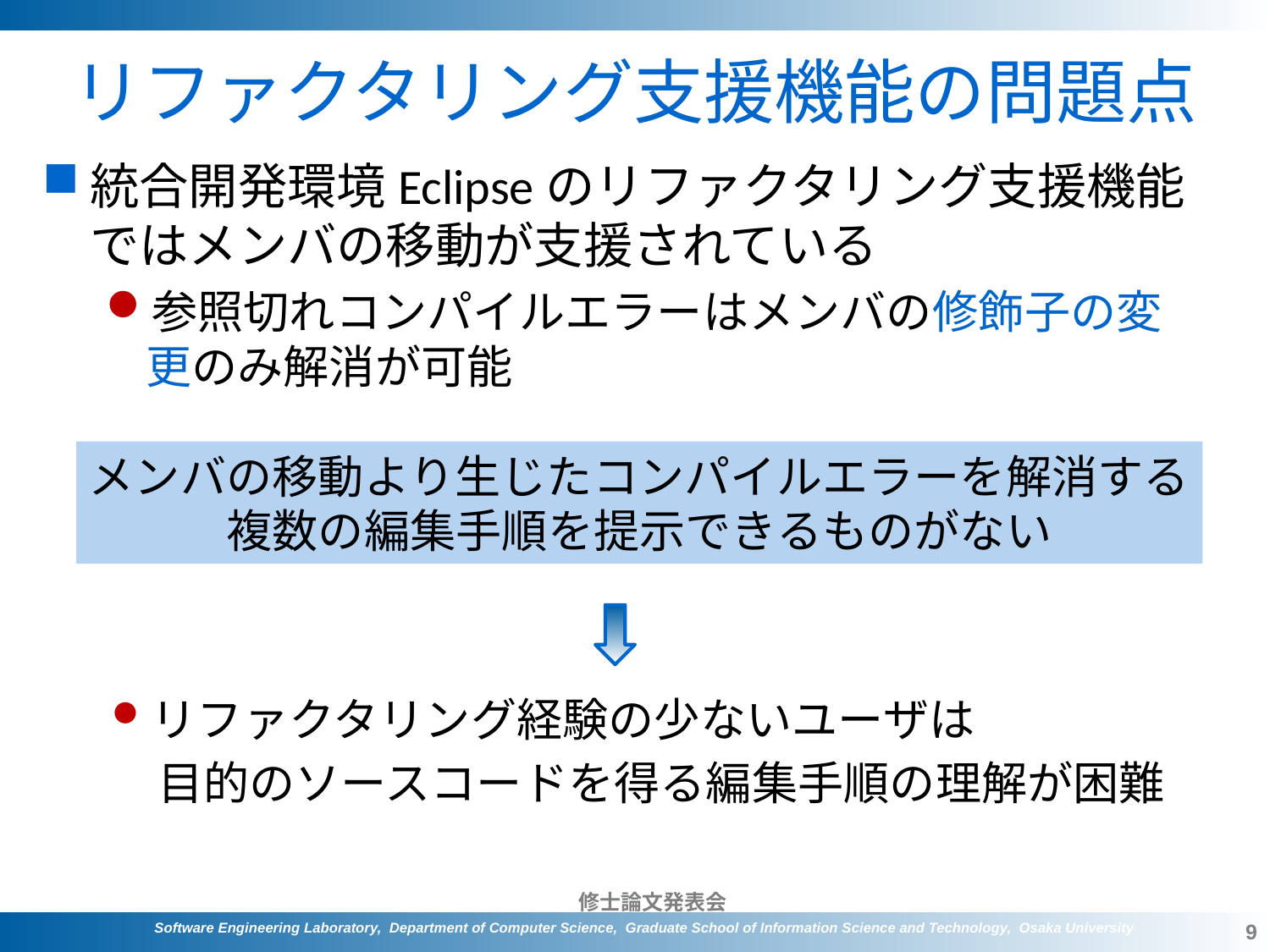

# リファクタリング支援機能の問題点
統合開発環境Eclipseのリファクタリング支援機能ではメンバの移動が支援されている
参照切れコンパイルエラーはメンバの修飾子の変更のみ解消が可能
メンバの移動より生じたコンパイルエラーを解消する
複数の編集手順を提示できるものがない

リファクタリング経験の少ないユーザは
　目的のソースコードを得る編集手順の理解が困難

9
Software Engineering Laboratory,  Department of Computer Science,  Graduate School of Information Science and Technology,  Osaka University